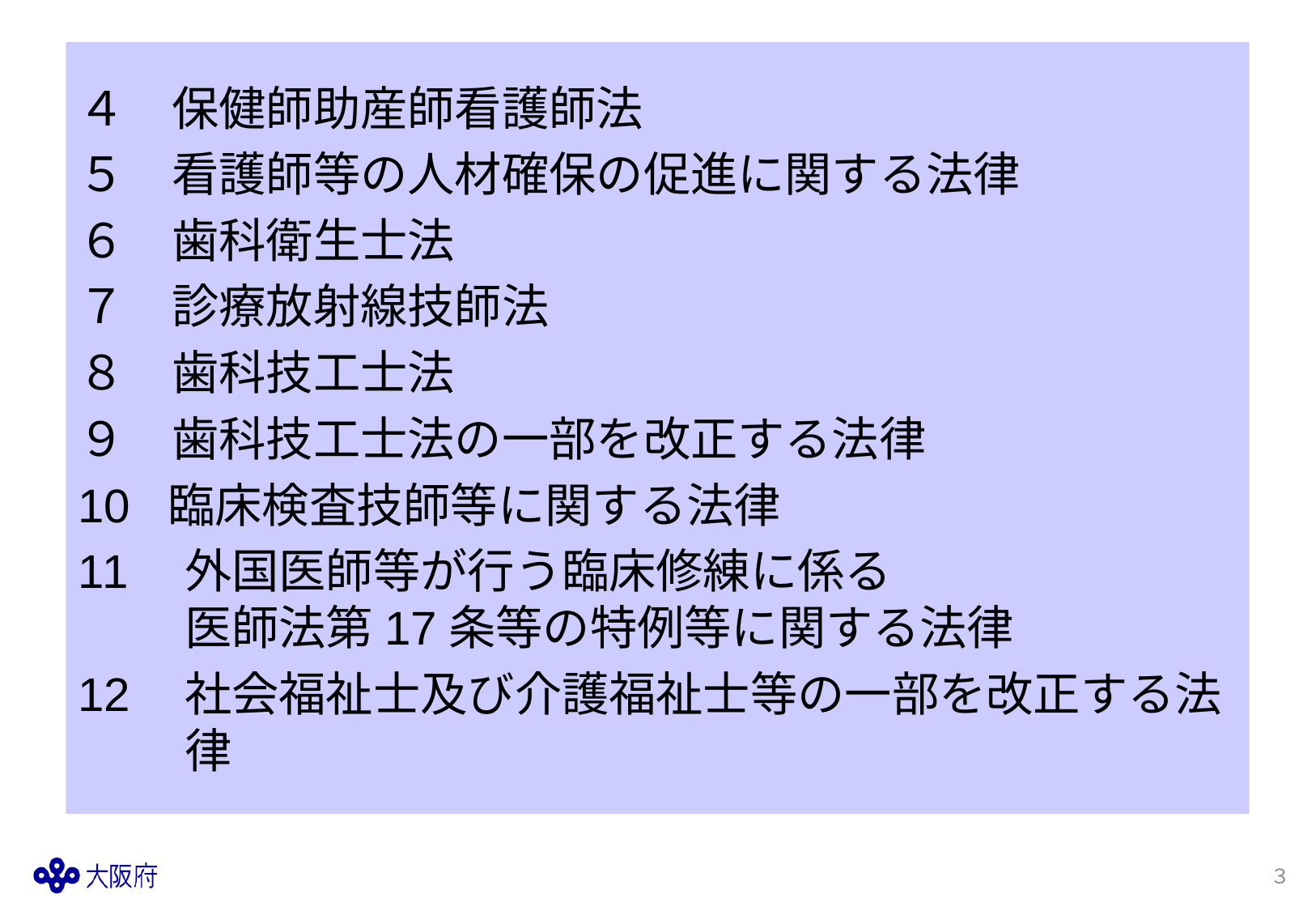

４　保健師助産師看護師法
５　看護師等の人材確保の促進に関する法律
６　歯科衛生士法
７　診療放射線技師法
８　歯科技工士法
９　歯科技工士法の一部を改正する法律
10  臨床検査技師等に関する法律
外国医師等が行う臨床修練に係る
医師法第17条等の特例等に関する法律
社会福祉士及び介護福祉士等の一部を改正する法律
３